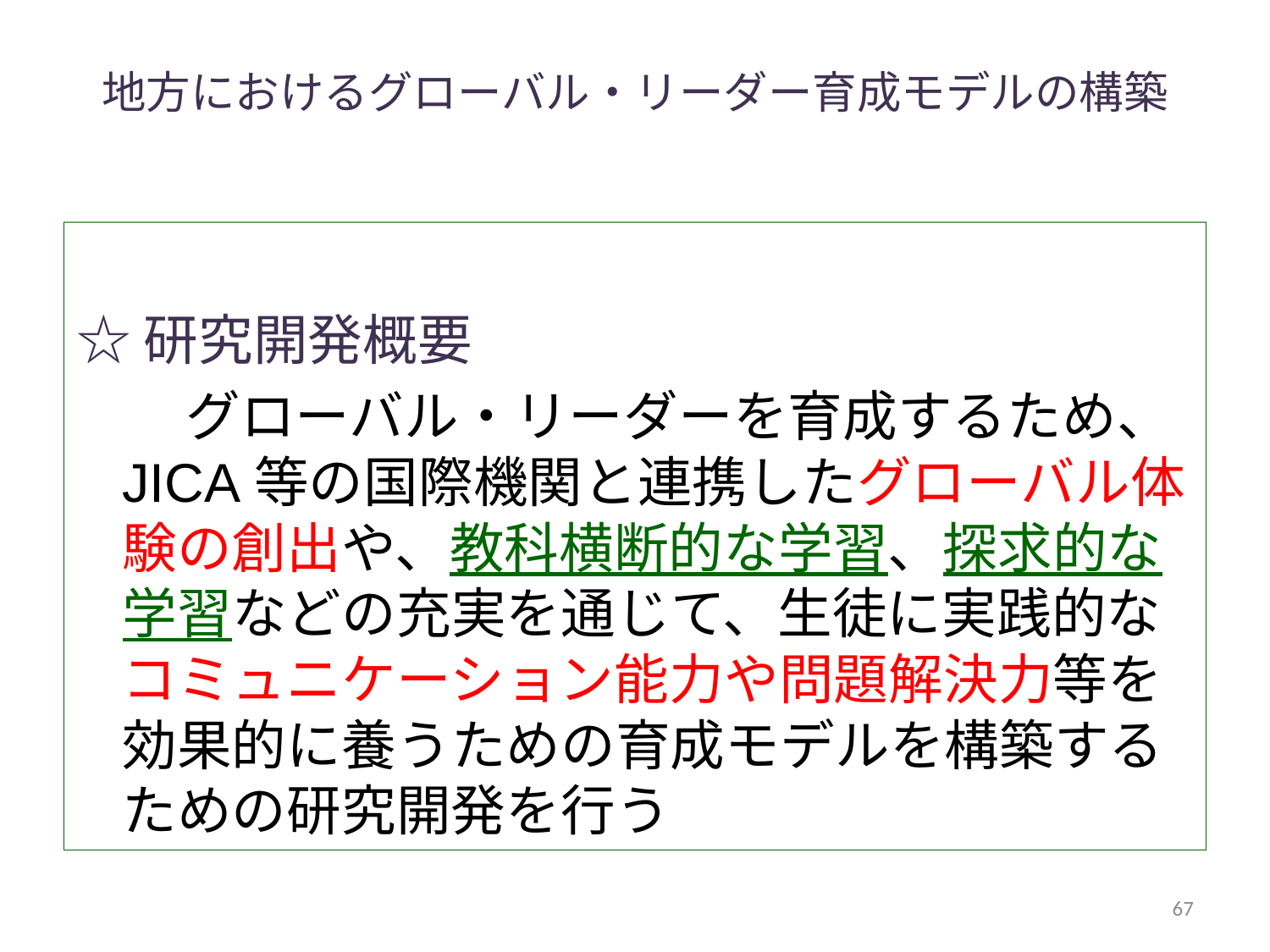

# 地方におけるグローバル・リーダー育成モデルの構築

☆研究開発概要
　　グローバル・リーダーを育成するため、JICA等の国際機関と連携したグローバル体験の創出や、教科横断的な学習、探求的な学習などの充実を通じて、生徒に実践的なコミュニケーション能力や問題解決力等を効果的に養うための育成モデルを構築するための研究開発を行う
67